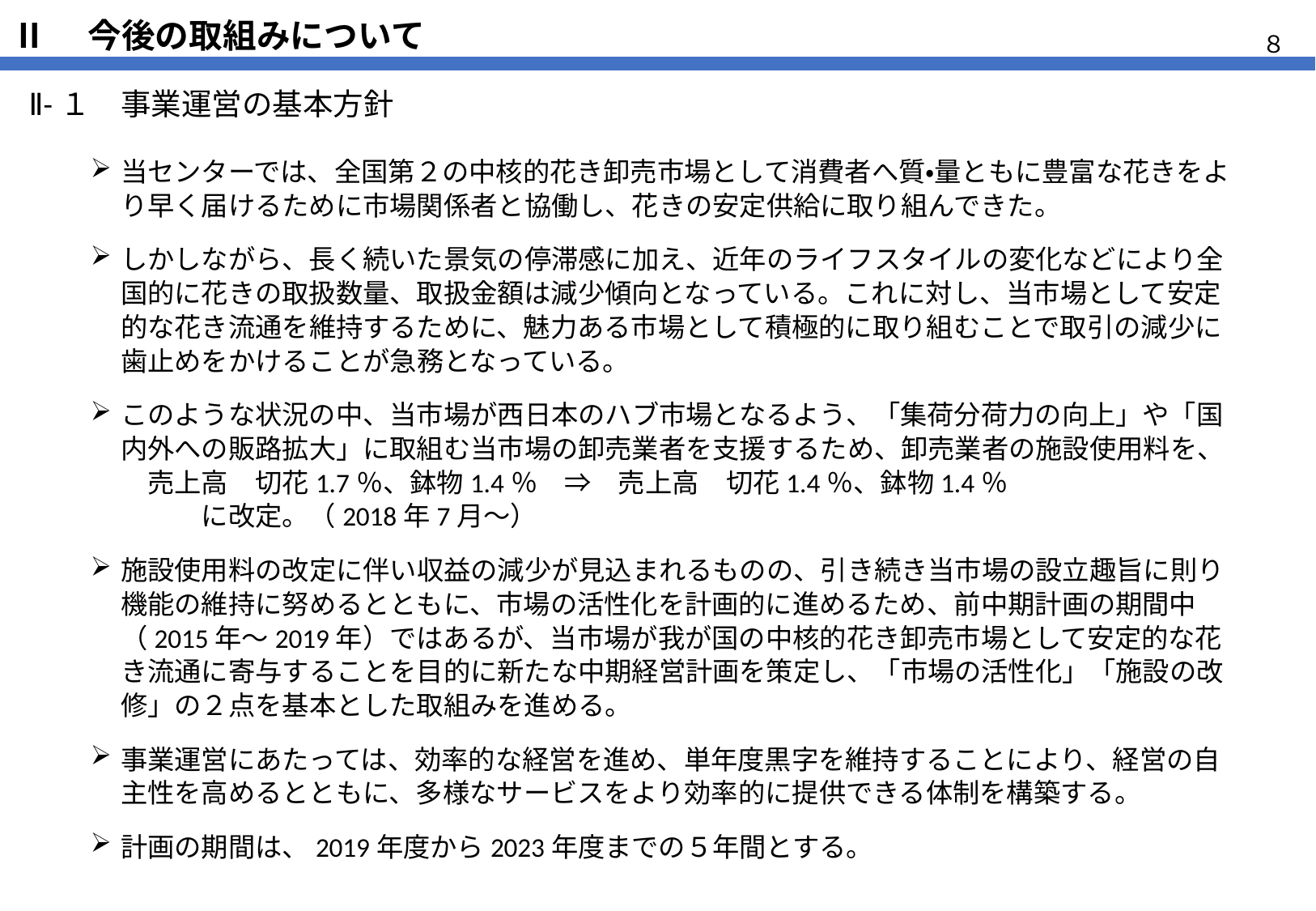

# Ⅱ　今後の取組みについて
８
Ⅱ-１　事業運営の基本方針
当センターでは、全国第２の中核的花き卸売市場として消費者へ質・量ともに豊富な花きをより早く届けるために市場関係者と協働し、花きの安定供給に取り組んできた。
しかしながら、長く続いた景気の停滞感に加え、近年のライフスタイルの変化などにより全国的に花きの取扱数量、取扱金額は減少傾向となっている。これに対し、当市場として安定的な花き流通を維持するために、魅力ある市場として積極的に取り組むことで取引の減少に歯止めをかけることが急務となっている。
このような状況の中、当市場が西日本のハブ市場となるよう、「集荷分荷力の向上」や「国内外への販路拡大」に取組む当市場の卸売業者を支援するため、卸売業者の施設使用料を、　売上高　切花1.7％、鉢物1.4％　⇒　売上高　切花1.4％、鉢物1.4％　　　　　　　　　　　に改定。（2018年7月～）
施設使用料の改定に伴い収益の減少が見込まれるものの、引き続き当市場の設立趣旨に則り機能の維持に努めるとともに、市場の活性化を計画的に進めるため、前中期計画の期間中（2015年～2019年）ではあるが、当市場が我が国の中核的花き卸売市場として安定的な花き流通に寄与することを目的に新たな中期経営計画を策定し、「市場の活性化」「施設の改修」の２点を基本とした取組みを進める。
事業運営にあたっては、効率的な経営を進め、単年度黒字を維持することにより、経営の自主性を高めるとともに、多様なサービスをより効率的に提供できる体制を構築する。
計画の期間は、2019年度から2023年度までの５年間とする。